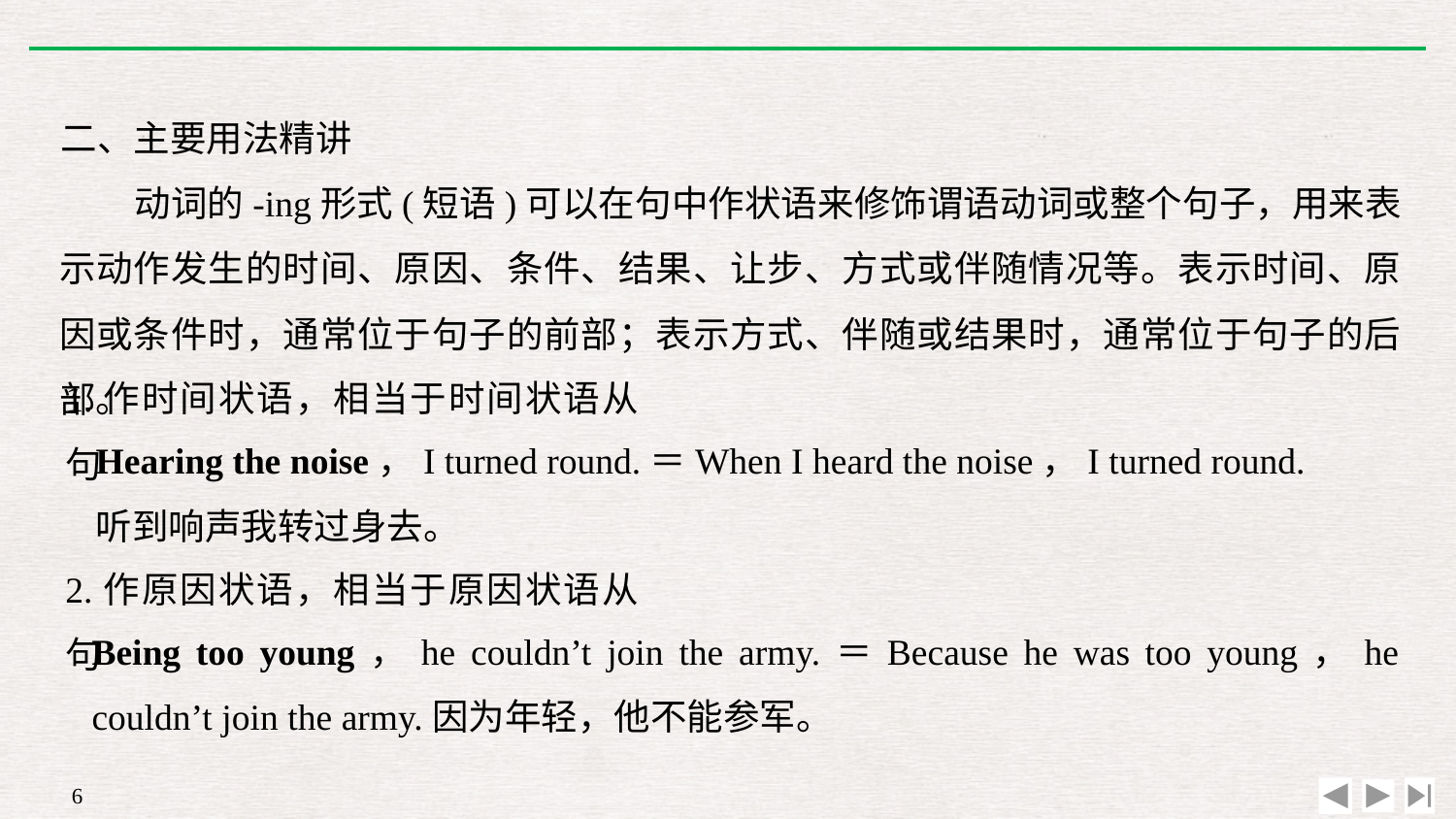

二、主要用法精讲
动词的-ing形式(短语)可以在句中作状语来修饰谓语动词或整个句子，用来表示动作发生的时间、原因、条件、结果、让步、方式或伴随情况等。表示时间、原因或条件时，通常位于句子的前部；表示方式、伴随或结果时，通常位于句子的后部。
1.作时间状语，相当于时间状语从句
Hearing the noise，I turned round.＝When I heard the noise，I turned round.
听到响声我转过身去。
2.作原因状语，相当于原因状语从句
Being too young，he couldn’t join the army.＝Because he was too young，he couldn’t join the army.因为年轻，他不能参军。